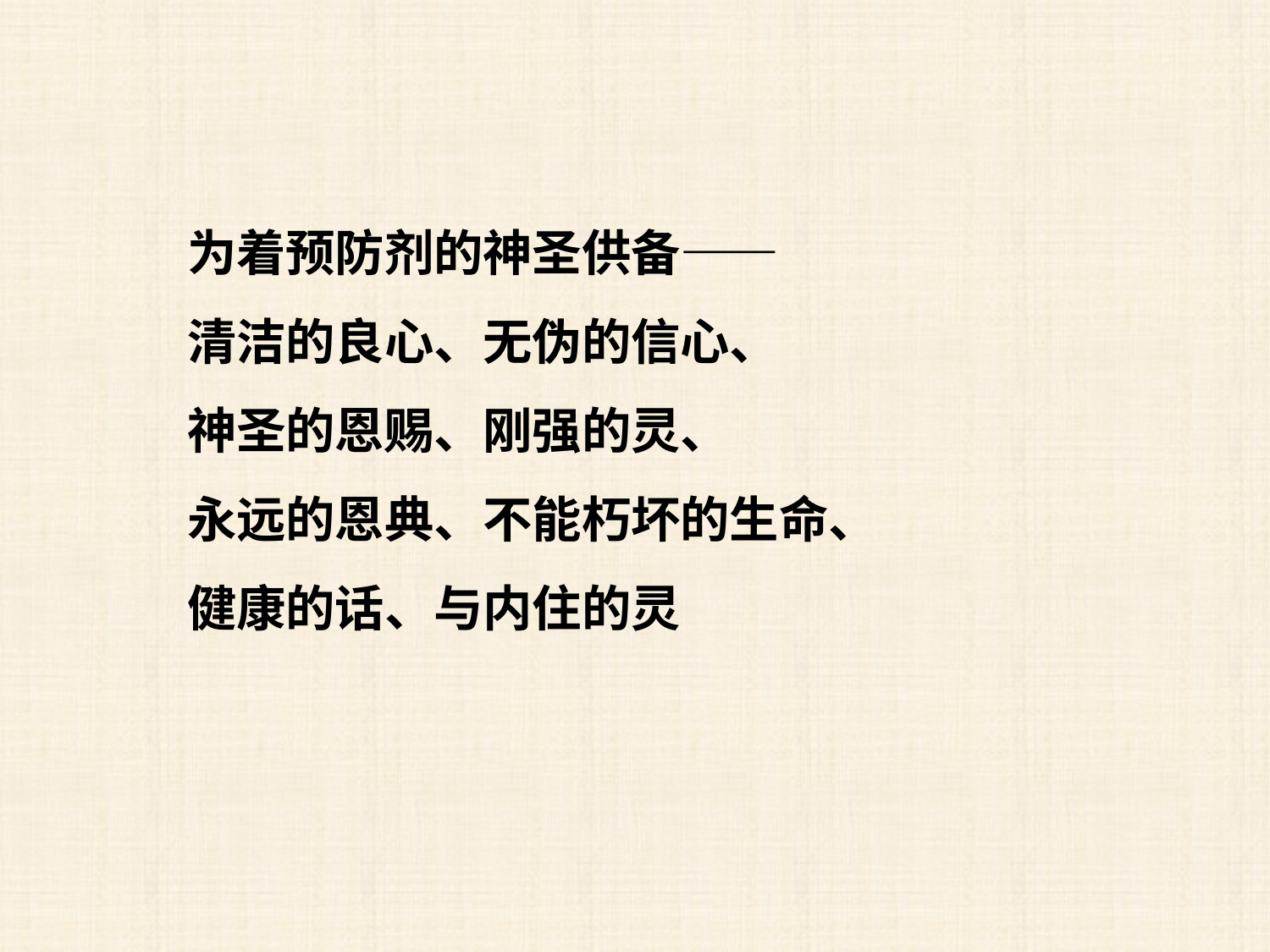

为着预防剂的神圣供备——
清洁的良心、无伪的信心、
神圣的恩赐、刚强的灵、
永远的恩典、不能朽坏的生命、
健康的话、与内住的灵